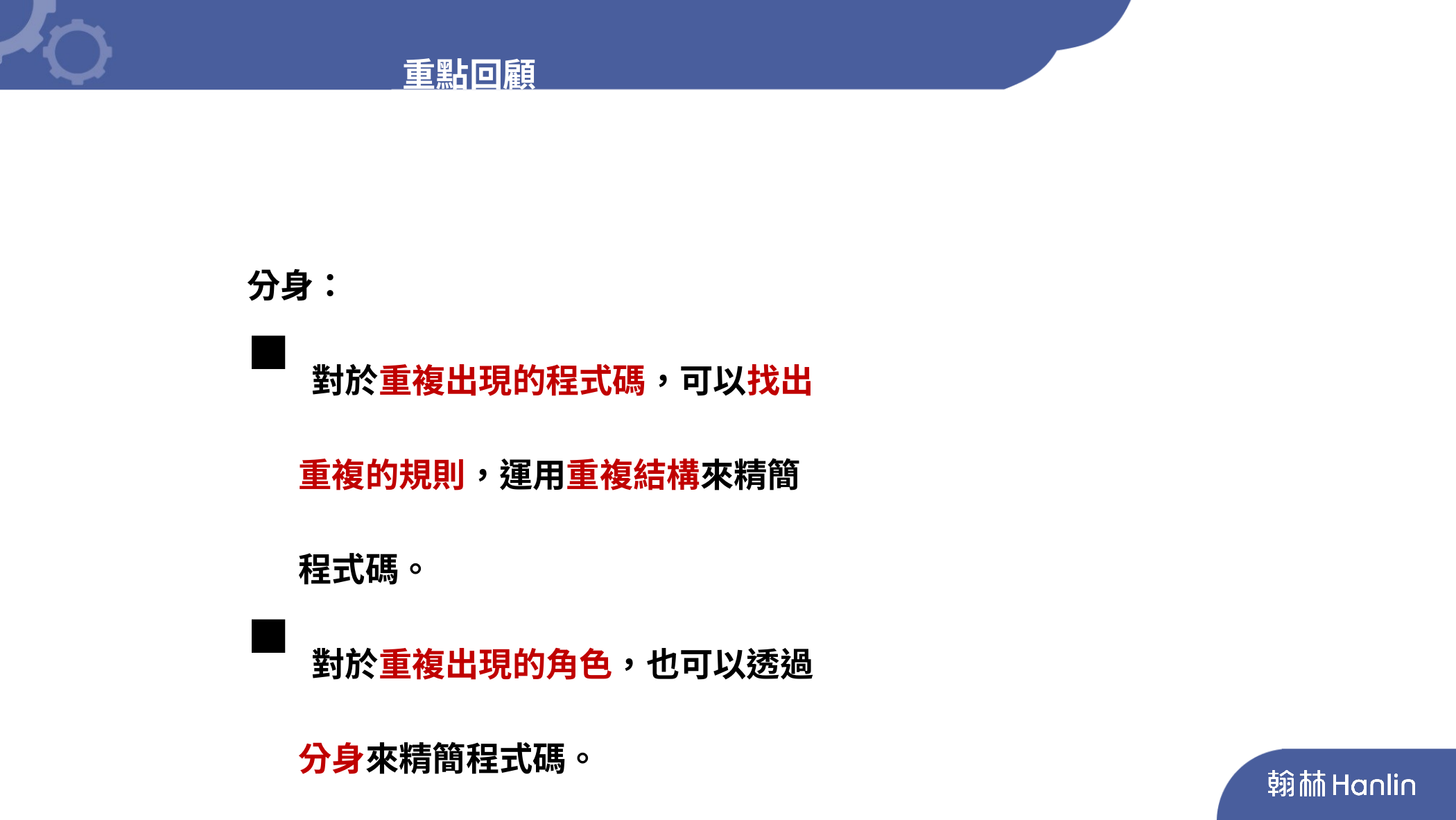

重點回顧
分身：
對於重複出現的程式碼，可以找出
     重複的規則，運用重複結構來精簡
     程式碼。
對於重複出現的角色，也可以透過
     分身來精簡程式碼。